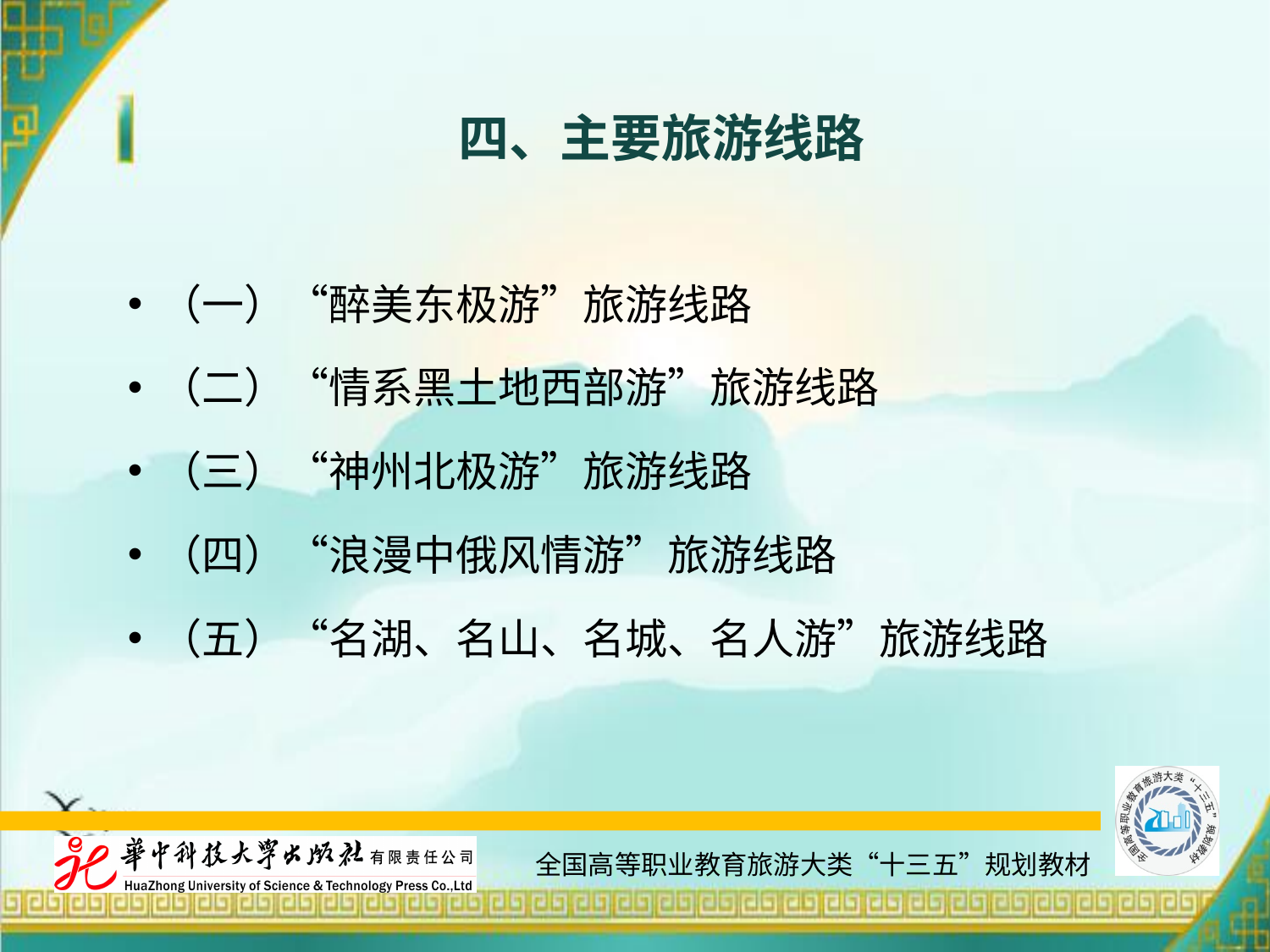

# 四、主要旅游线路
（一）“醉美东极游”旅游线路
（二）“情系黑土地西部游”旅游线路
（三）“神州北极游”旅游线路
（四）“浪漫中俄风情游”旅游线路
（五）“名湖、名山、名城、名人游”旅游线路